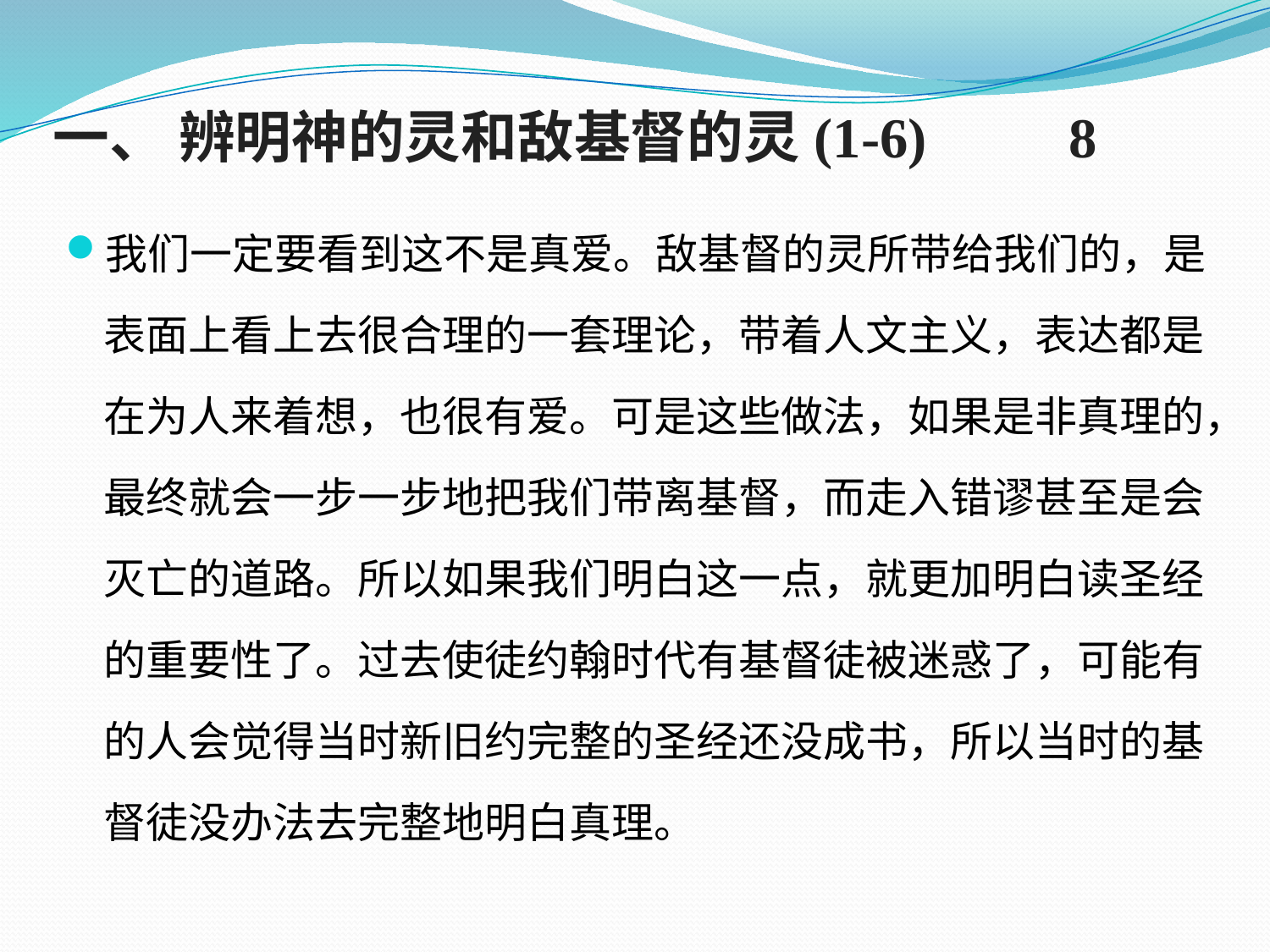

# 一、 辨明神的灵和敌基督的灵(1-6)          8
我们一定要看到这不是真爱。敌基督的灵所带给我们的，是表面上看上去很合理的一套理论，带着人文主义，表达都是在为人来着想，也很有爱。可是这些做法，如果是非真理的，最终就会一步一步地把我们带离基督，而走入错谬甚至是会灭亡的道路。所以如果我们明白这一点，就更加明白读圣经的重要性了。过去使徒约翰时代有基督徒被迷惑了，可能有的人会觉得当时新旧约完整的圣经还没成书，所以当时的基督徒没办法去完整地明白真理。